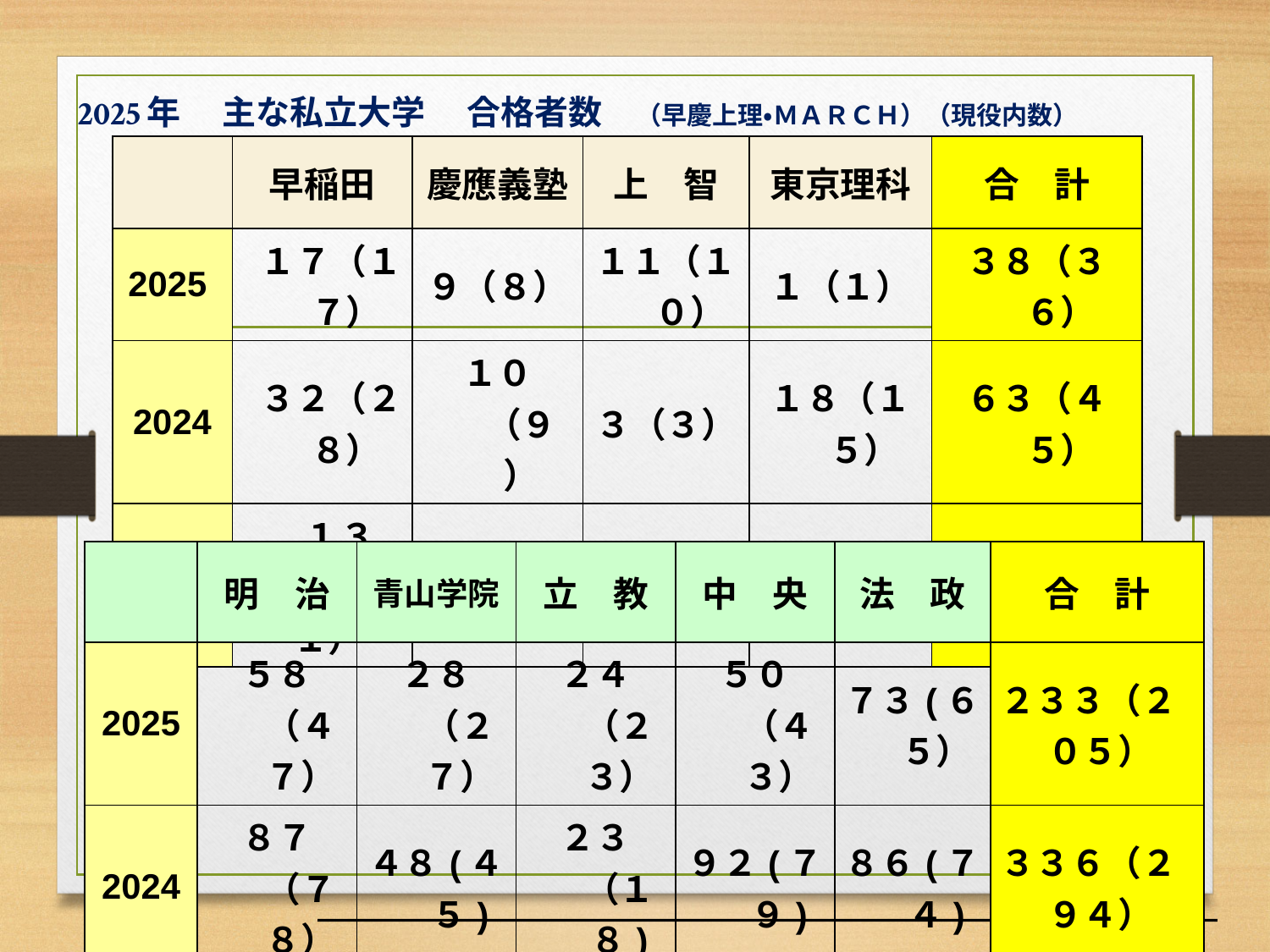

# 2025年　 主な私立大学 　合格者数　（早慶上理・ＭＡＲＣＨ）（現役内数）
|  | 早稲田 | 慶應義塾 | 上　智 | 東京理科 | 合　計 |
| --- | --- | --- | --- | --- | --- |
| 2025 | １７（１７） | ９（８） | １１（１０） | １（１） | ３８（３６） |
| 2024 | ３２（２８） | １０（９） | ３（３） | １８（１５） | ６３（４５） |
| 2023 | １３（１１） | ８（７） | ９（９） | ４（４） | ３３（３１） |
|  | 明　治 | 青山学院 | 立　教 | 中　央 | 法　政 | 合　計 |
| --- | --- | --- | --- | --- | --- | --- |
| 2025 | ５８（４７） | ２８（２７） | ２４（２３） | ５０（４３） | ７３(６５） | ２３３（２０５） |
| 2024 | ８７（７８） | ４８(４５) | ２３（１８) | ９２(７９) | ８６(７４) | ３３６（２９４） |
| 2023 | ７３（６１） | ３８（３０） | ２９（２３） | ５６（４８） | ６６（５６） | ２６２（２１８） |